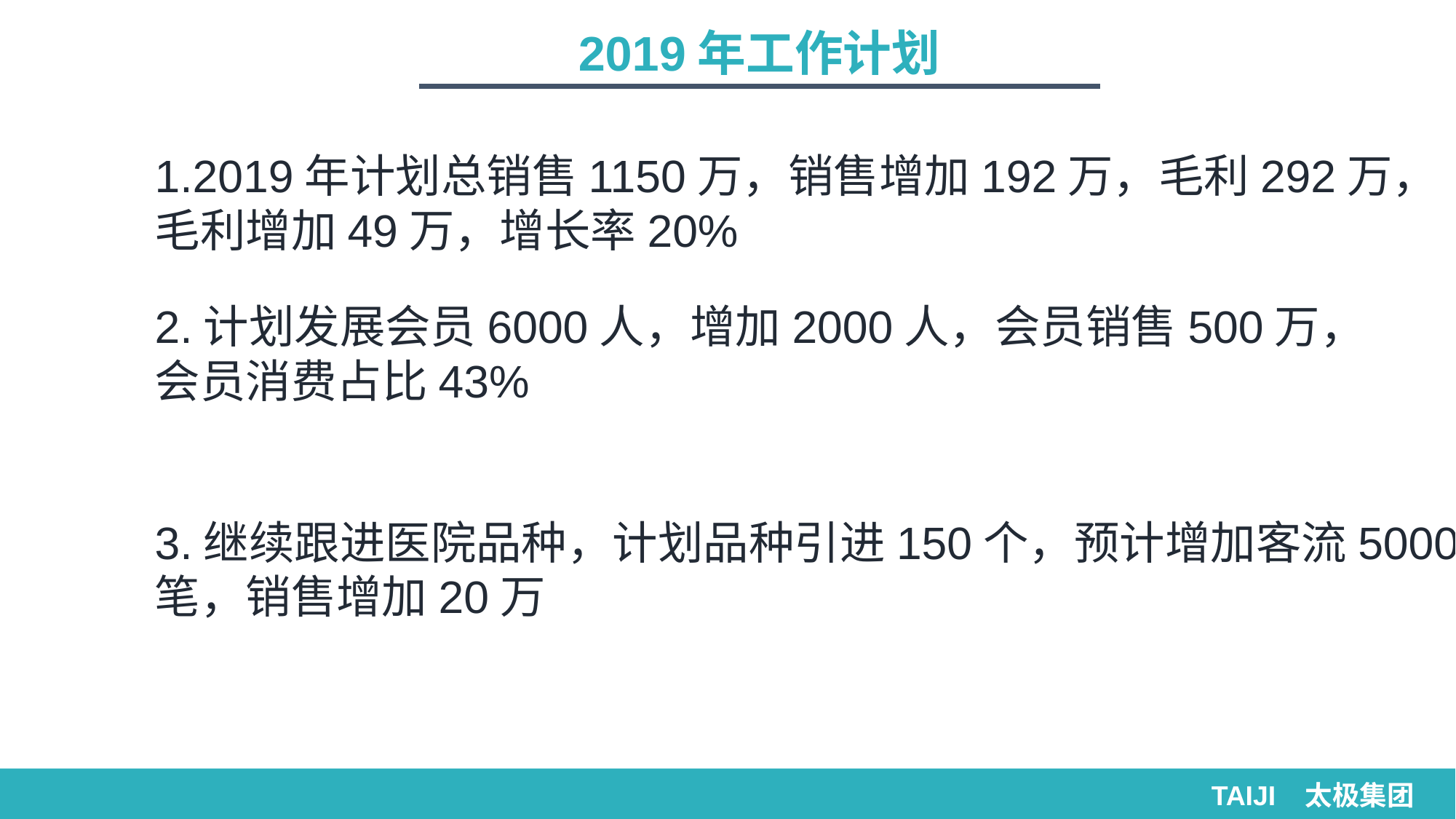

2019年工作计划
1.2019年计划总销售1150万，销售增加192万，毛利292万，毛利增加49万，增长率20%

2.计划发展会员6000人，增加2000人，会员销售500万，会员消费占比43%

3.继续跟进医院品种，计划品种引进150个，预计增加客流5000   笔，销售增加20万

TAIJI   太极集团